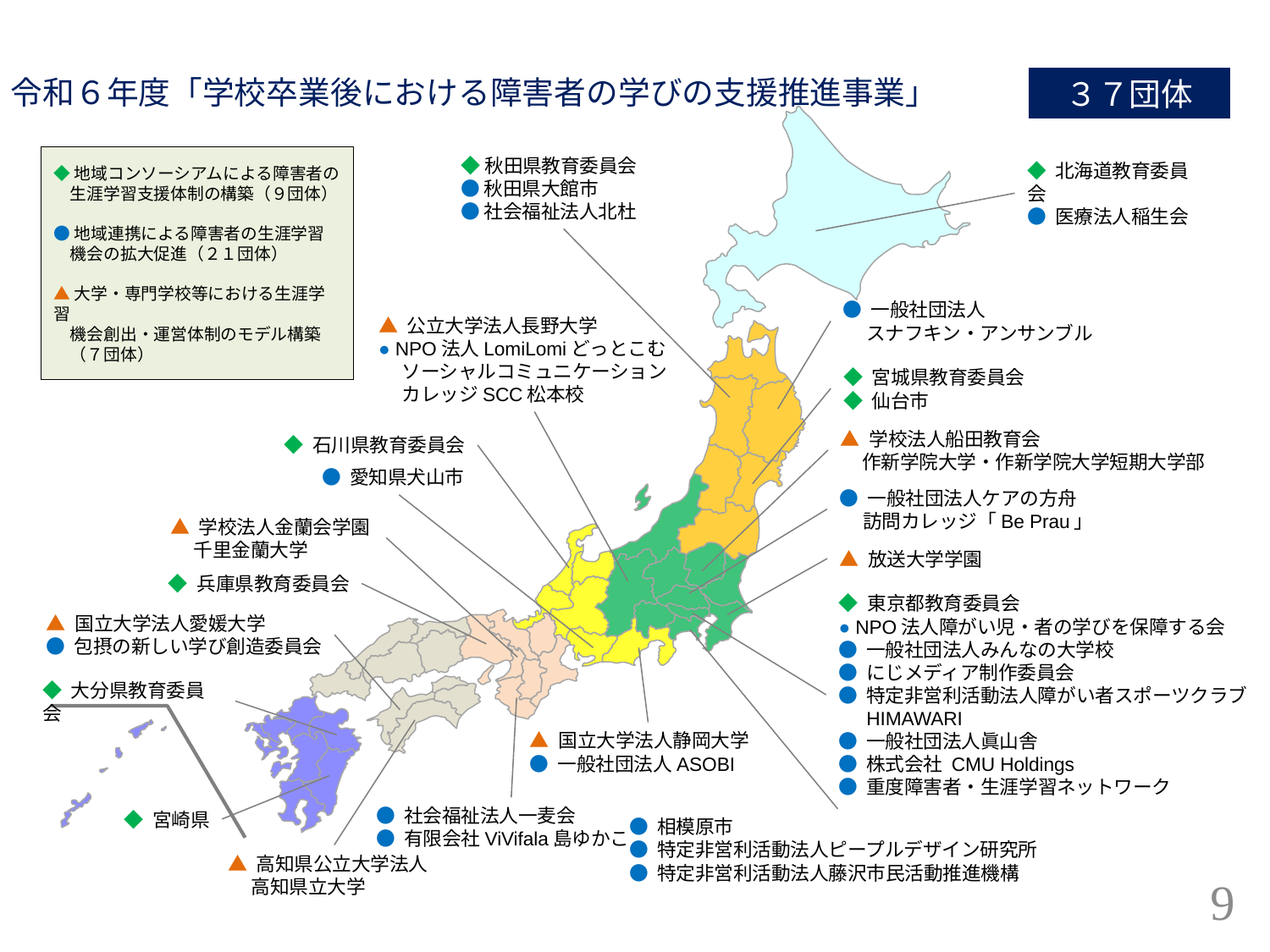

令和６年度「学校卒業後における障害者の学びの支援推進事業」
３７団体

　◆ 秋田県教育委員会
　● 秋田県大館市
　● 社会福祉法人北杜

◆地域コンソーシアムによる障害者の
　生涯学習支援体制の構築（９団体）

●地域連携による障害者の生涯学習
　機会の拡大促進（２１団体）

▲大学・専門学校等における生涯学習
　機会創出・運営体制のモデル構築
　（７団体）

◆ 北海道教育委員会
● 医療法人稲生会
● 一般社団法人
　 スナフキン・アンサンブル
▲ 公立大学法人長野大学
● NPO法人LomiLomiどっとこむ
　 ソーシャルコミュニケーション
　 カレッジSCC松本校
◆ 宮城県教育委員会
◆ 仙台市
▲ 学校法人船田教育会
    作新学院大学・作新学院大学短期大学部
◆ 石川県教育委員会
● 愛知県犬山市
● 一般社団法人ケアの方舟
　 訪問カレッジ「Be Prau」
▲ 学校法人金蘭会学園
　 千里金蘭大学
▲ 放送大学学園
◆ 兵庫県教育委員会
◆ 東京都教育委員会
● NPO法人障がい児・者の学びを保障する会
● 一般社団法人みんなの大学校
● にじメディア制作委員会
● 特定非営利活動法人障がい者スポーツクラブ
　 HIMAWARI
● 一般社団法人眞山舎
● 株式会社 CMU Holdings
● 重度障害者・生涯学習ネットワーク
▲ 国立大学法人愛媛大学
● 包摂の新しい学び創造委員会
◆ 大分県教育委員会
▲ 国立大学法人静岡大学
● 一般社団法人ASOBI
● 社会福祉法人一麦会
● 有限会社ViVifala島ゆかこ
◆ 宮崎県
● 相模原市
● 特定非営利活動法人ピープルデザイン研究所
● 特定非営利活動法人藤沢市民活動推進機構
▲ 高知県公立大学法人
　 高知県立大学
9